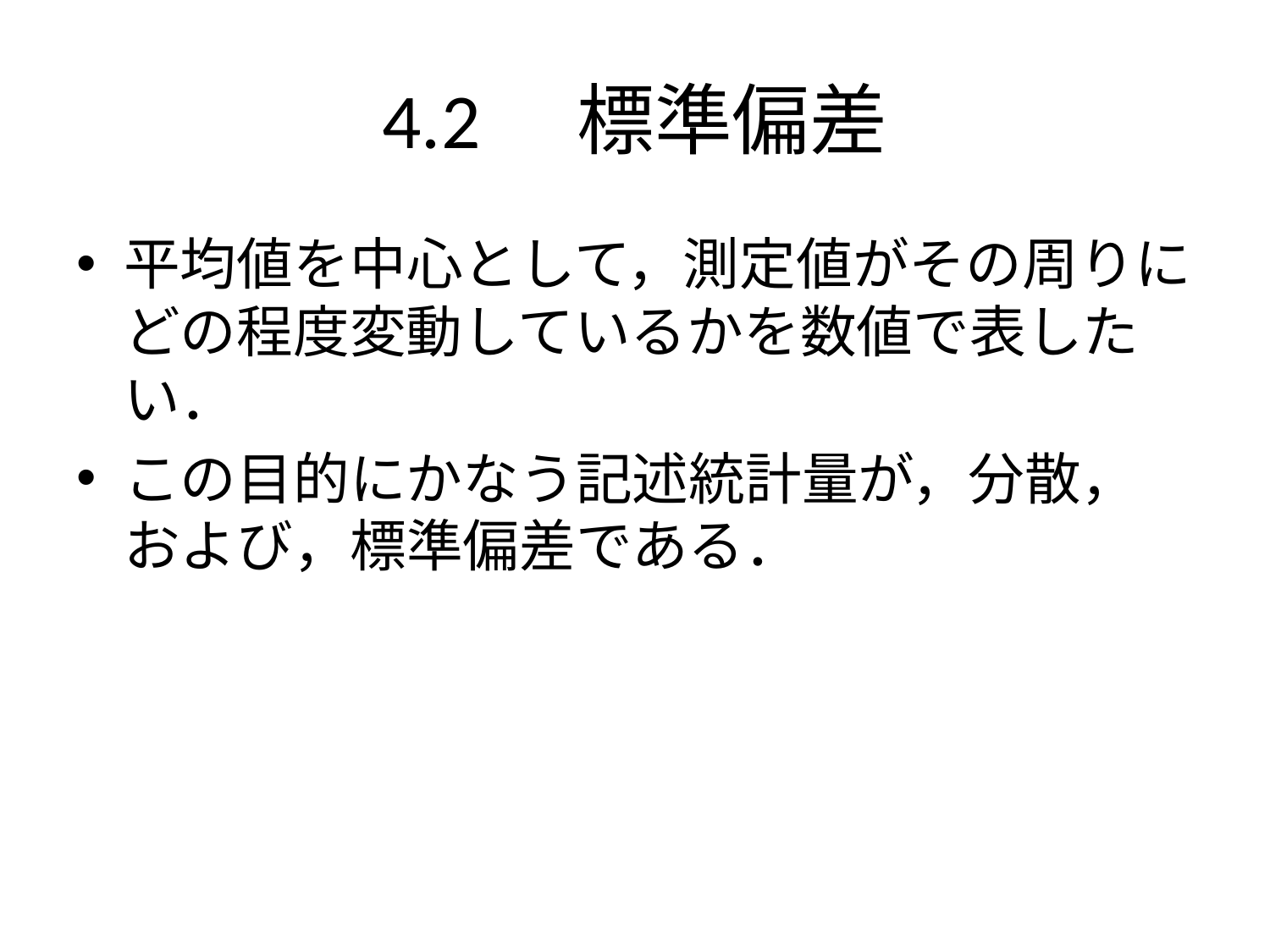

# 4.2　標準偏差
平均値を中心として，測定値がその周りにどの程度変動しているかを数値で表したい．
この目的にかなう記述統計量が，分散，および，標準偏差である．